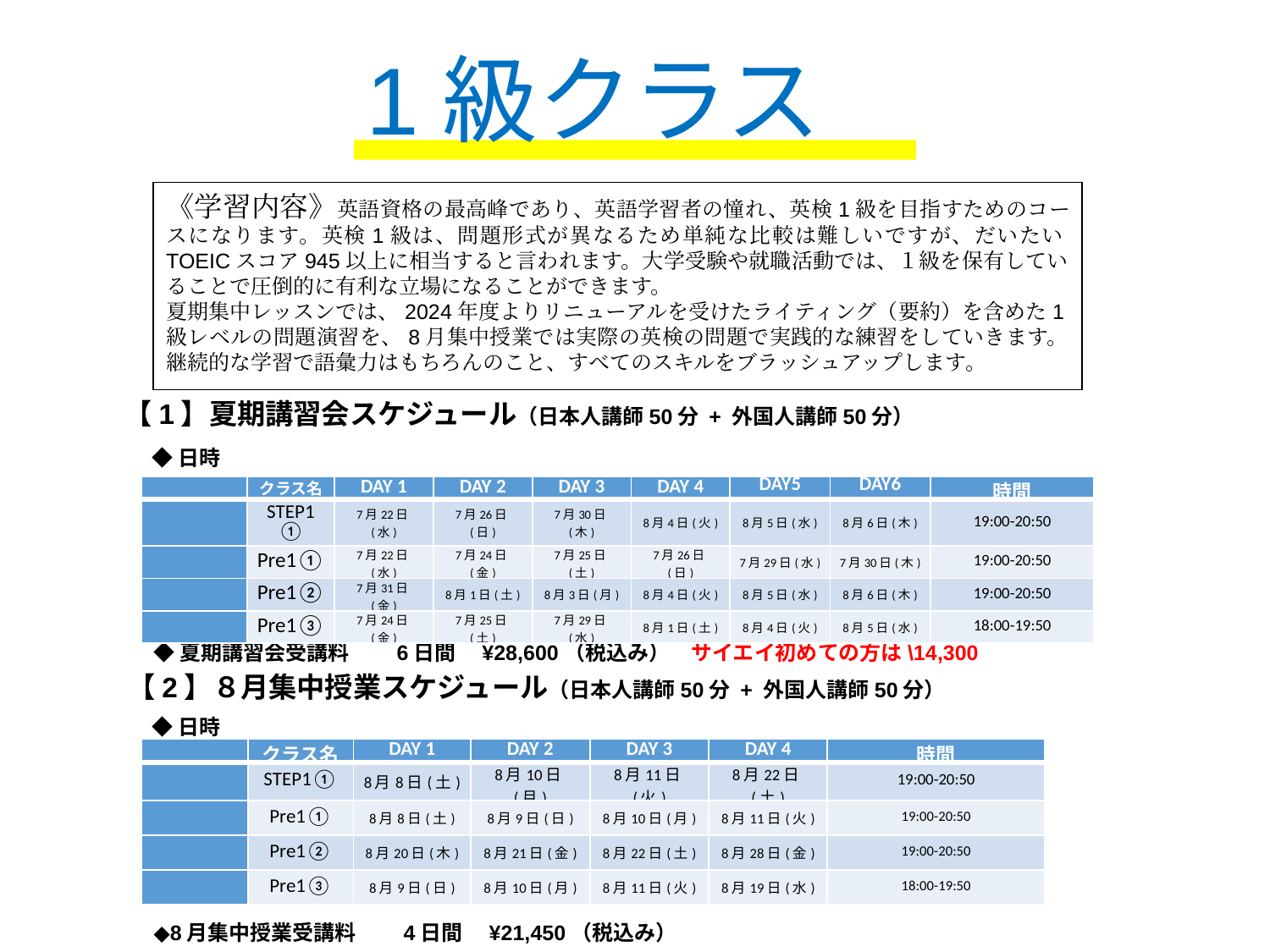

1級クラス

《学習内容》英語資格の最高峰であり、英語学習者の憧れ、英検1級を目指すためのコースになります。英検1級は、問題形式が異なるため単純な比較は難しいですが、だいたいTOEICスコア945以上に相当すると言われます。大学受験や就職活動では、１級を保有していることで圧倒的に有利な立場になることができます。
夏期集中レッスンでは、2024年度よりリニューアルを受けたライティング（要約）を含めた1級レベルの問題演習を、8月集中授業では実際の英検の問題で実践的な練習をしていきます。継続的な学習で語彙力はもちろんのこと、すべてのスキルをブラッシュアップします。

【1】夏期講習会スケジュール（日本人講師50分 + 外国人講師50分）
◆日時
|  | クラス名 | DAY 1 | DAY 2 | DAY 3 | DAY 4 | DAY5 | DAY6 | 時間 |
| --- | --- | --- | --- | --- | --- | --- | --- | --- |
|  | STEP1① | 7月22日(水) | 7月26日(日) | 7月30日(木) | 8月4日(火) | 8月5日(水) | 8月6日(木) | 19:00-20:50 |
|  | Pre1① | 7月22日(水) | 7月24日(金) | 7月25日(土) | 7月26日(日) | 7月29日(水) | 7月30日(木) | 19:00-20:50 |
|  | Pre1② | 7月31日(金) | 8月1日(土) | 8月3日(月) | 8月4日(火) | 8月5日(水) | 8月6日(木) | 19:00-20:50 |
|  | Pre1③ | 7月24日(金) | 7月25日(土) | 7月29日(水) | 8月1日(土) | 8月4日(火) | 8月5日(水) | 18:00-19:50 |
◆夏期講習会受講料　　6日間　¥28,600（税込み）　サイエイ初めての方は\14,300
【2】８月集中授業スケジュール（日本人講師50分 + 外国人講師50分）

◆日時
|  | クラス名 | DAY 1 | DAY 2 | DAY 3 | DAY 4 | 時間 |
| --- | --- | --- | --- | --- | --- | --- |
|  | STEP1① | 8月8日(土) | 8月10日(月) | 8月11日(火) | 8月22日(土) | 19:00-20:50 |
|  | Pre1① | 8月8日(土) | 8月9日(日) | 8月10日(月) | 8月11日(火) | 19:00-20:50 |
|  | Pre1② | 8月20日(木) | 8月21日(金) | 8月22日(土) | 8月28日(金) | 19:00-20:50 |
|  | Pre1③ | 8月9日(日) | 8月10日(月) | 8月11日(火) | 8月19日(水) | 18:00-19:50 |
◆8月集中授業受講料　　4日間　¥21,450（税込み）